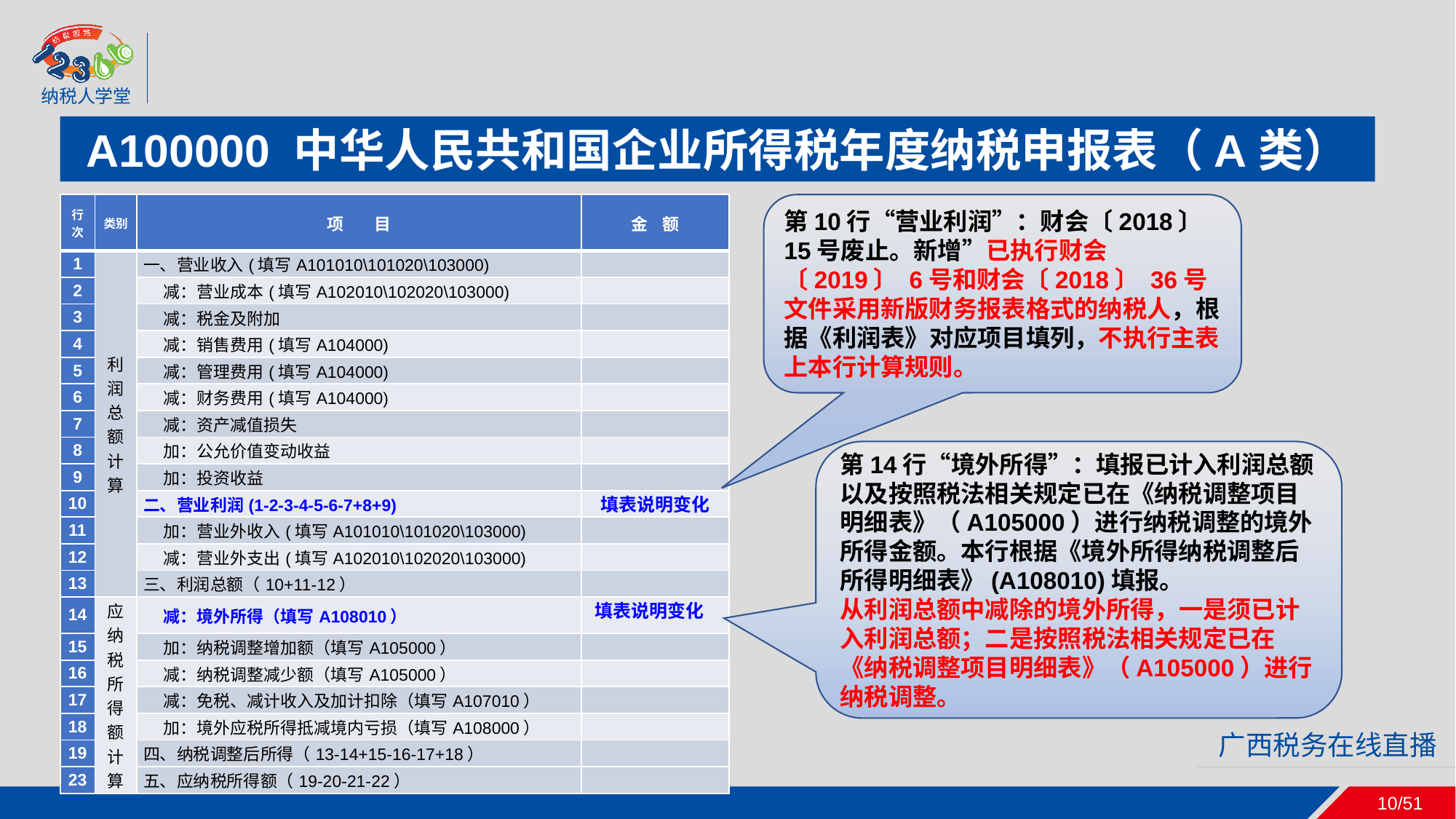

A100000 中华人民共和国企业所得税年度纳税申报表（A类）
| 行次 | 类别 | 项 目 | 金 额 |
| --- | --- | --- | --- |
| 1 | 利润总额计算 | 一、营业收入(填写A101010\101020\103000) |  |
| 2 |  | 减：营业成本(填写A102010\102020\103000) |  |
| 3 |  | 减：税金及附加 |  |
| 4 |  | 减：销售费用(填写A104000) |  |
| 5 |  | 减：管理费用(填写A104000) |  |
| 6 |  | 减：财务费用(填写A104000) |  |
| 7 |  | 减：资产减值损失 |  |
| 8 |  | 加：公允价值变动收益 |  |
| 9 |  | 加：投资收益 |  |
| 10 |  | 二、营业利润(1-2-3-4-5-6-7+8+9) | 填表说明变化 |
| 11 |  | 加：营业外收入(填写A101010\101020\103000) |  |
| 12 |  | 减：营业外支出(填写A102010\102020\103000) |  |
| 13 |  | 三、利润总额（10+11-12） |  |
| 14 | 应纳税所得额计算 | 减：境外所得（填写A108010） | 填表说明变化 |
| 15 |  | 加：纳税调整增加额（填写A105000） |  |
| 16 |  | 减：纳税调整减少额（填写A105000） |  |
| 17 |  | 减：免税、减计收入及加计扣除（填写A107010） |  |
| 18 |  | 加：境外应税所得抵减境内亏损（填写A108000） |  |
| 19 |  | 四、纳税调整后所得（13-14+15-16-17+18） |  |
| 23 |  | 五、应纳税所得额（19-20-21-22） |  |
第10行“营业利润”：财会〔2018〕 15号废止。新增”已执行财会〔2019〕 6号和财会〔2018〕 36号文件采用新版财务报表格式的纳税人，根据《利润表》对应项目填列，不执行主表上本行计算规则。

第14行“境外所得”：填报已计入利润总额以及按照税法相关规定已在《纳税调整项目明细表》（A105000）进行纳税调整的境外所得金额。本行根据《境外所得纳税调整后所得明细表》(A108010)填报。
从利润总额中减除的境外所得，一是须已计入利润总额；二是按照税法相关规定已在《纳税调整项目明细表》（A105000）进行纳税调整。